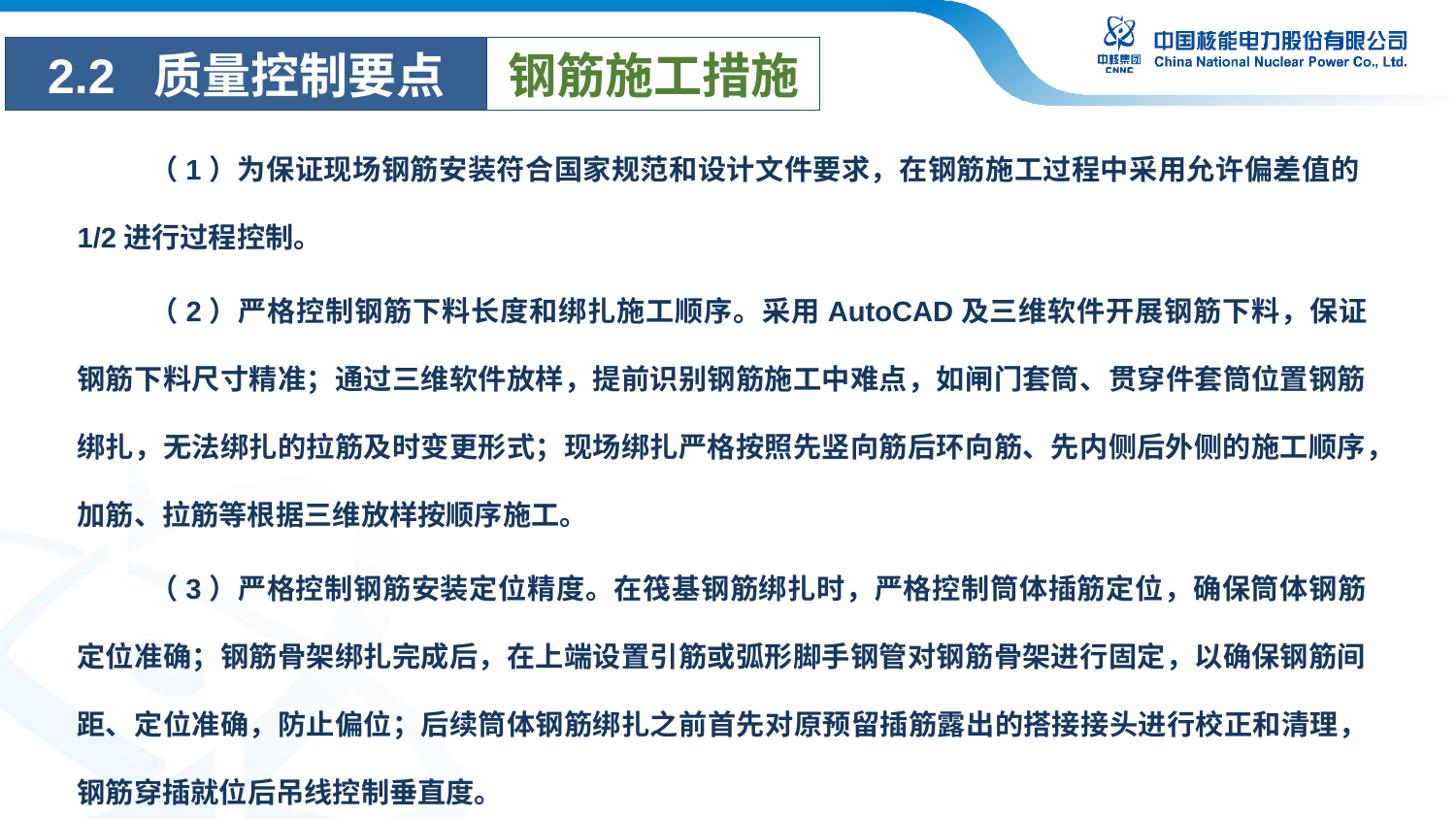

2.2  质量控制要点
钢筋施工措施
（1）为保证现场钢筋安装符合国家规范和设计文件要求，在钢筋施工过程中采用允许偏差值的1/2进行过程控制。
（2）严格控制钢筋下料长度和绑扎施工顺序。采用AutoCAD及三维软件开展钢筋下料，保证钢筋下料尺寸精准；通过三维软件放样，提前识别钢筋施工中难点，如闸门套筒、贯穿件套筒位置钢筋绑扎，无法绑扎的拉筋及时变更形式；现场绑扎严格按照先竖向筋后环向筋、先内侧后外侧的施工顺序，加筋、拉筋等根据三维放样按顺序施工。
（3）严格控制钢筋安装定位精度。在筏基钢筋绑扎时，严格控制筒体插筋定位，确保筒体钢筋定位准确；钢筋骨架绑扎完成后，在上端设置引筋或弧形脚手钢管对钢筋骨架进行固定，以确保钢筋间距、定位准确，防止偏位；后续筒体钢筋绑扎之前首先对原预留插筋露出的搭接接头进行校正和清理，钢筋穿插就位后吊线控制垂直度。